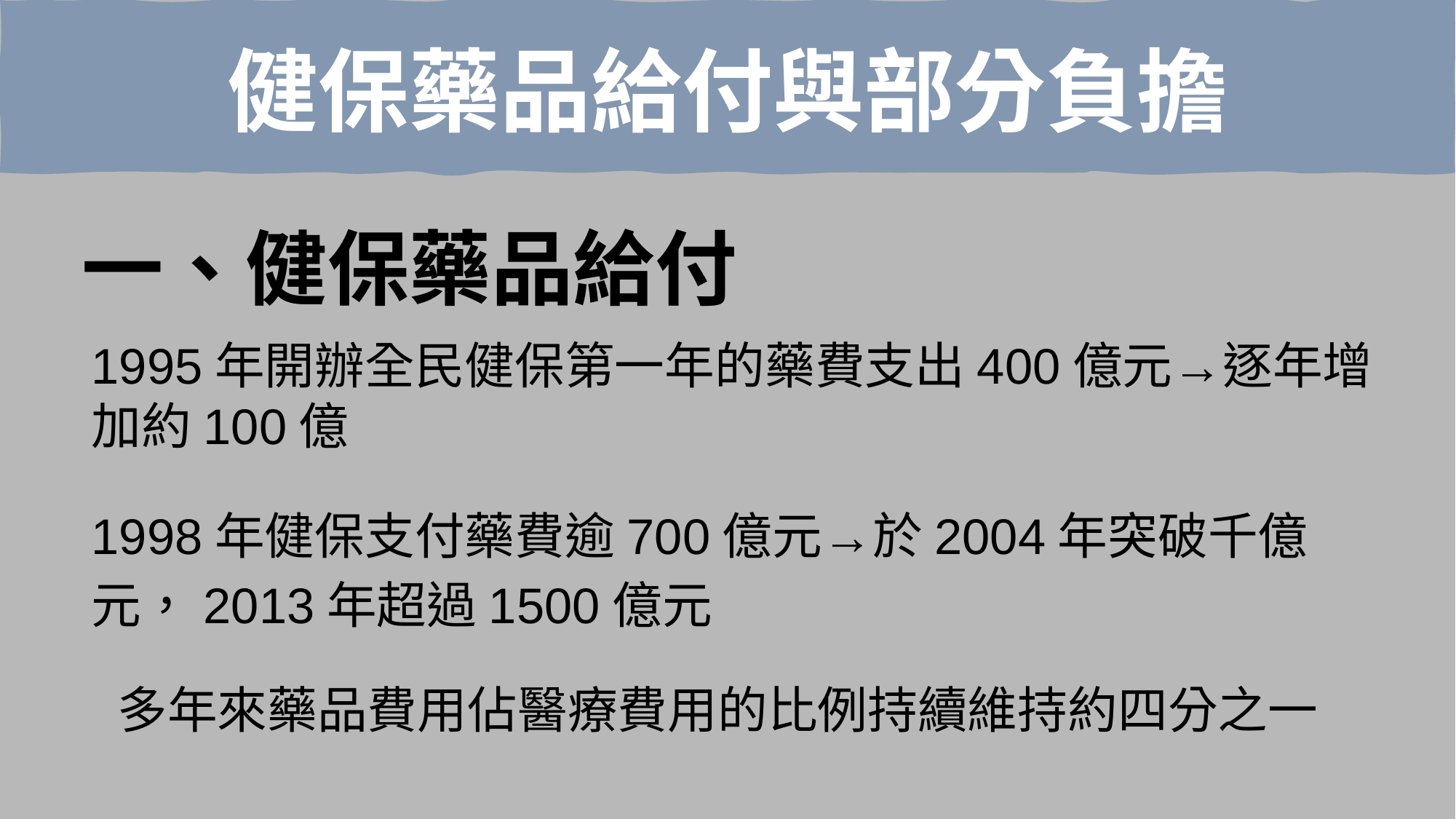

健保藥品給付與部分負擔
一、健保藥品給付
1995年開辦全民健保第一年的藥費支出400億元→逐年增加約100億
1998年健保支付藥費逾700億元→於2004年突破千億元，2013年超過1500億元
 多年來藥品費用佔醫療費用的比例持續維持約四分之一